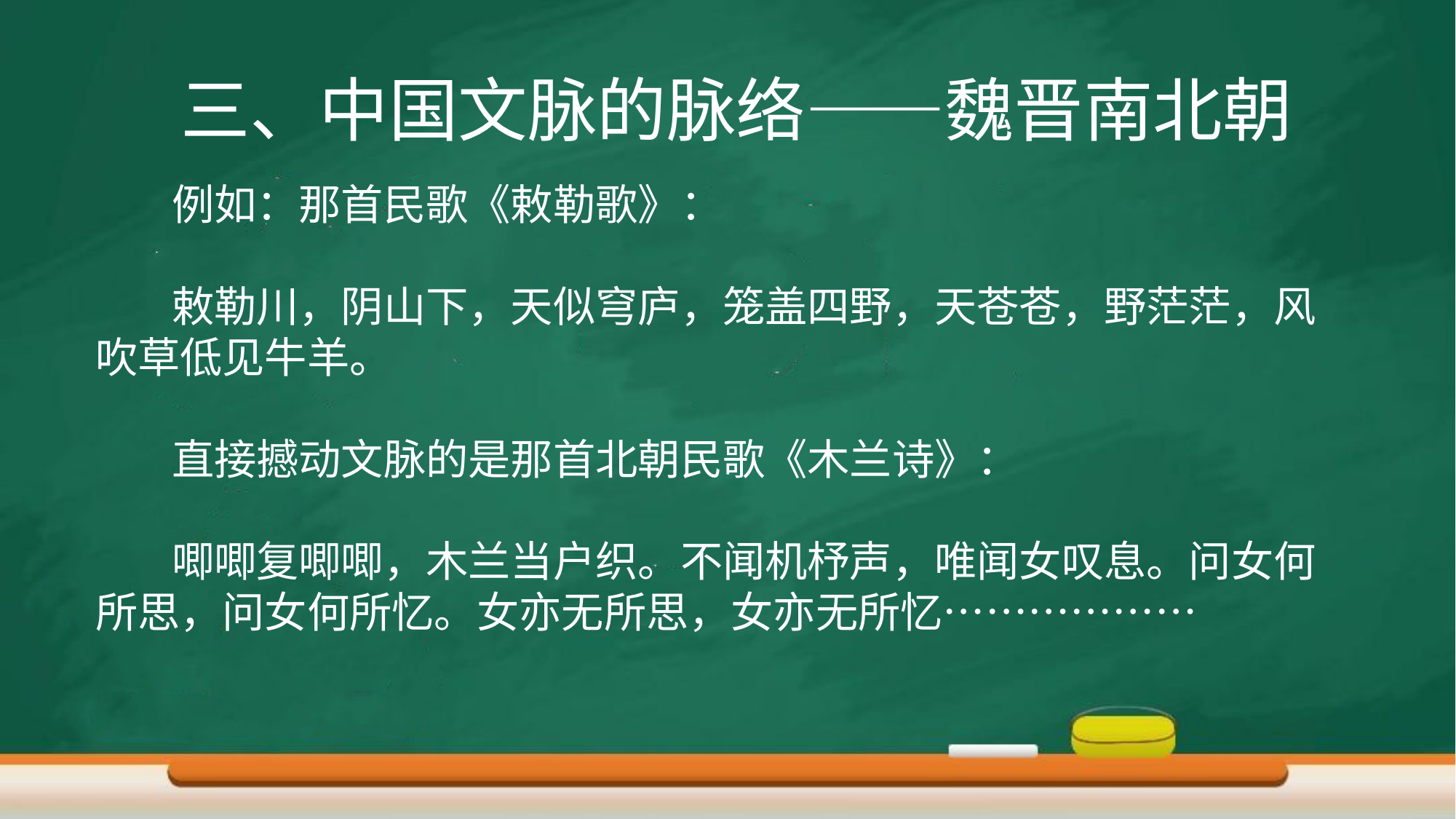

# 三、中国文脉的脉络——魏晋南北朝
       例如：那首民歌《敕勒歌》：

       敕勒川，阴山下，天似穹庐，笼盖四野，天苍苍，野茫茫，风吹草低见牛羊。

       直接撼动文脉的是那首北朝民歌《木兰诗》：

       唧唧复唧唧，木兰当户织。不闻机杼声，唯闻女叹息。问女何所思，问女何所忆。女亦无所思，女亦无所忆………………